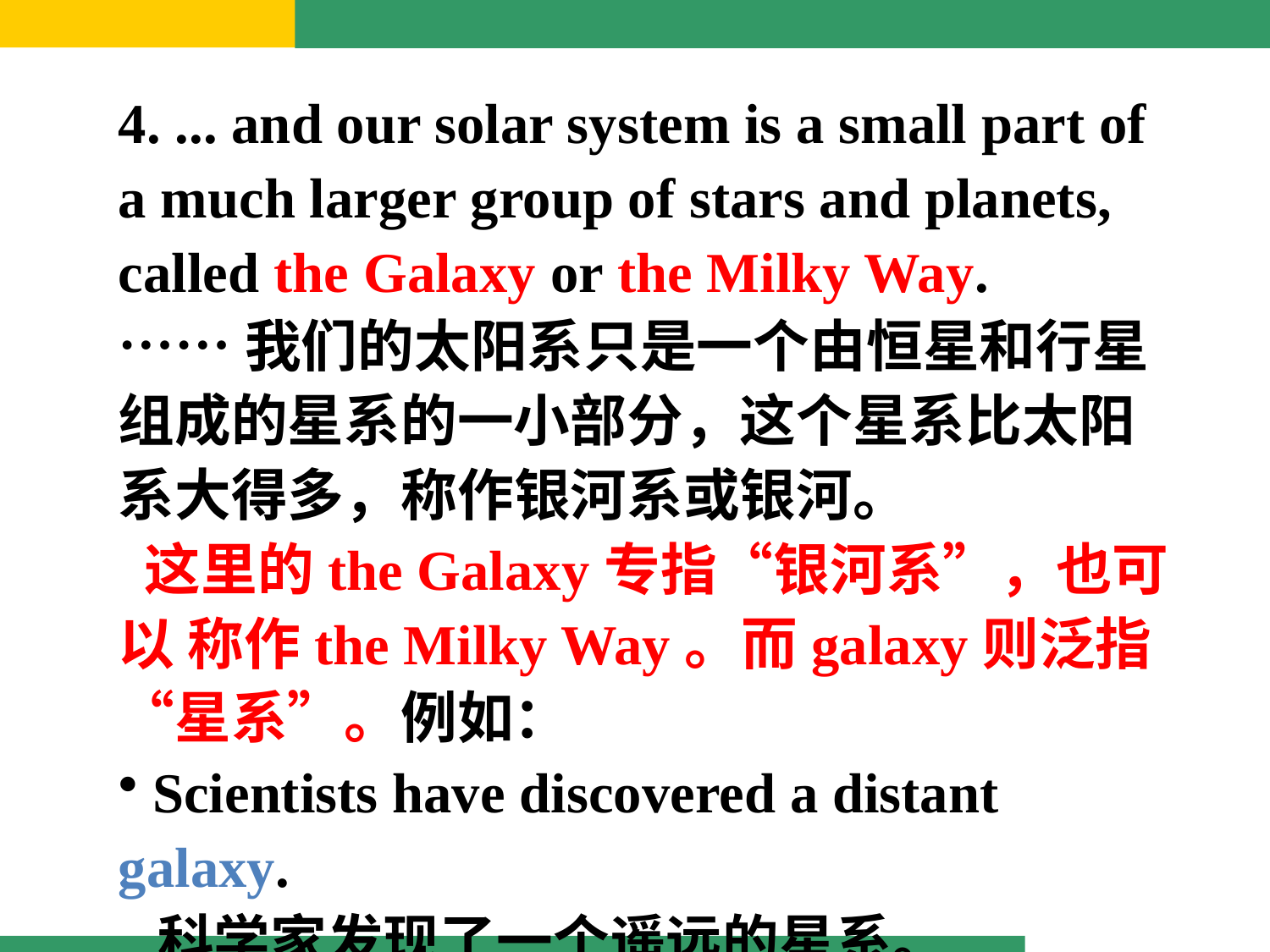

4. ... and our solar system is a small part of a much larger group of stars and planets, called the Galaxy or the Milky Way.
……我们的太阳系只是一个由恒星和行星组成的星系的一小部分，这个星系比太阳系大得多，称作银河系或银河。
 这里的the Galaxy专指“银河系”，也可以 称作the Milky Way。而galaxy则泛指“星系”。例如：
 Scientists have discovered a distant galaxy.
  科学家发现了一个遥远的星系。